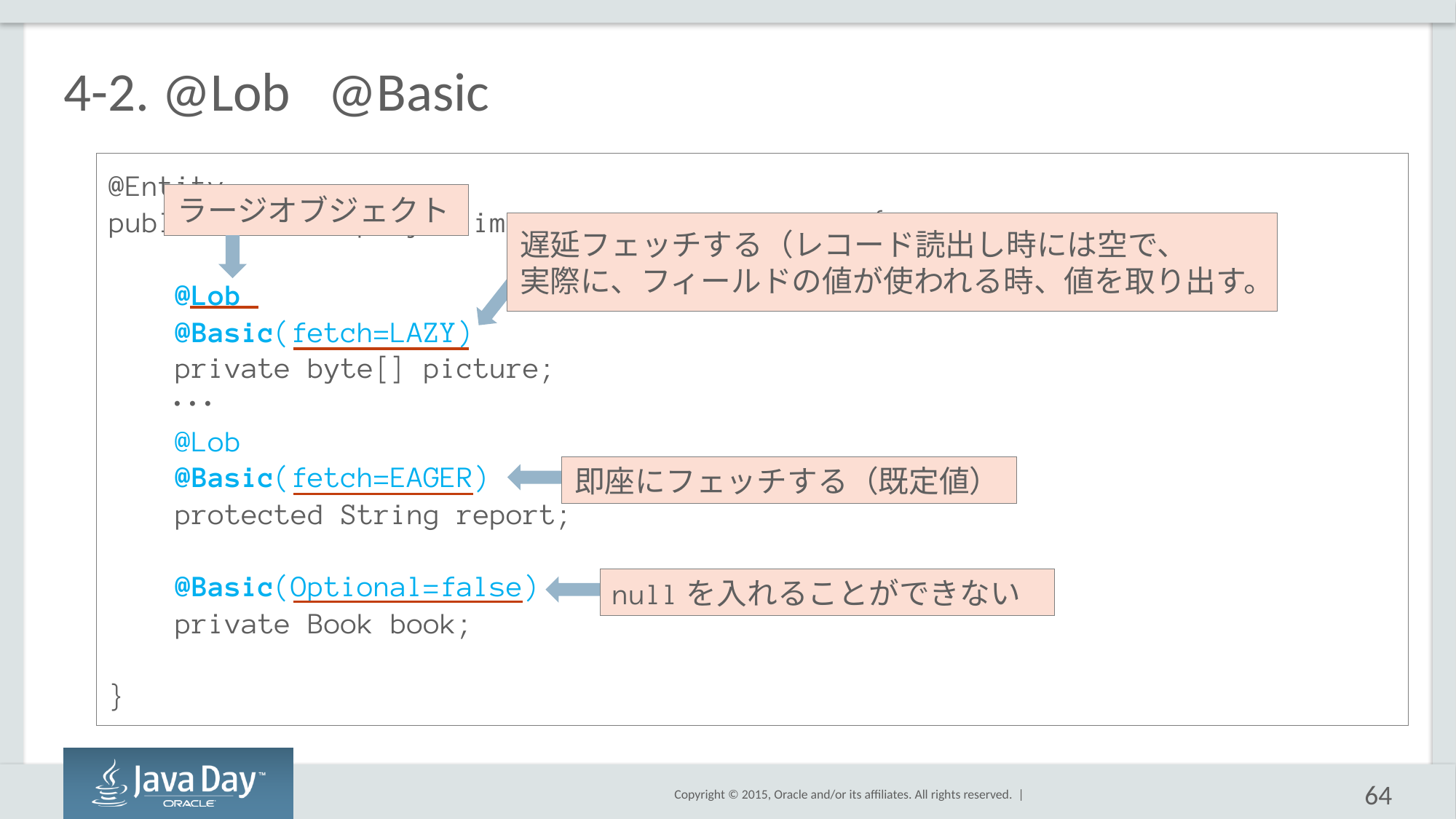

# 4-2. @Lob   @Basic
@Entity
public class Employee implements Serializable {

    @Lob
    @Basic(fetch=LAZY)
    private byte[] picture;
　　･･･
    @Lob
    @Basic(fetch=EAGER)
    protected String report;

    @Basic(Optional=false)
    private Book book;

}

ラージオブジェクト

遅延フェッチする（レコード読出し時には空で、
実際に、フィールドの値が使われる時、値を取り出す。

即座にフェッチする（既定値）

nullを入れることができない
64